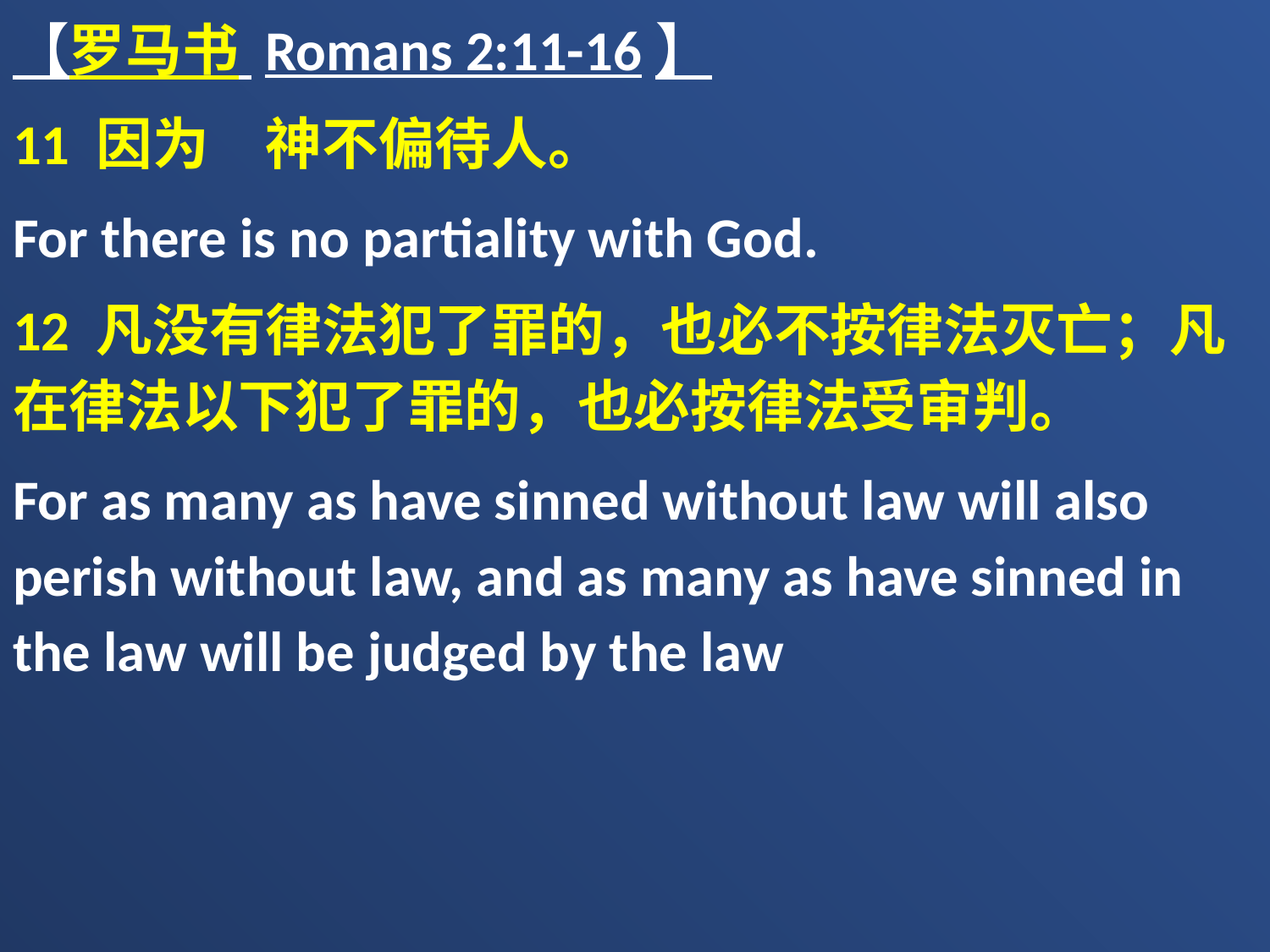

【罗马书 Romans 2:11-16】
11 因为　神不偏待人。
For there is no partiality with God.
12 凡没有律法犯了罪的，也必不按律法灭亡；凡在律法以下犯了罪的，也必按律法受审判。
For as many as have sinned without law will also perish without law, and as many as have sinned in the law will be judged by the law